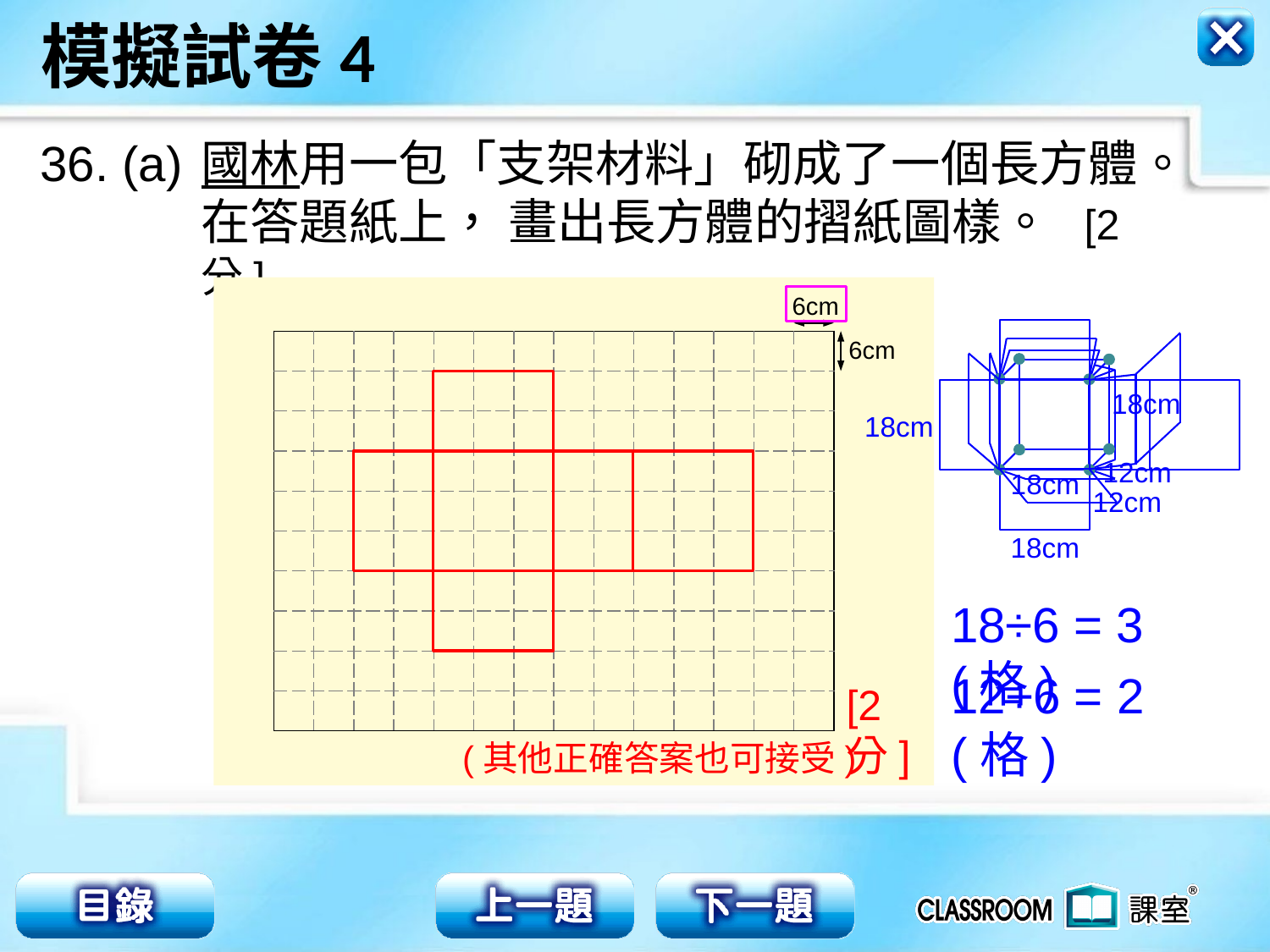

36. (a)
國林用一包「支架材料」砌成了一個長方體。在答題紙上， 畫出長方體的摺紙圖樣。  [2分]

6cm
6cm

|  |  |  |  |  |  |  |  |  |  |  |  |  |  |
| --- | --- | --- | --- | --- | --- | --- | --- | --- | --- | --- | --- | --- | --- |
|  |  |  |  |  |  |  |  |  |  |  |  |  |  |
|  |  |  |  |  |  |  |  |  |  |  |  |  |  |
|  |  |  |  |  |  |  |  |  |  |  |  |  |  |
|  |  |  |  |  |  |  |  |  |  |  |  |  |  |
|  |  |  |  |  |  |  |  |  |  |  |  |  |  |
|  |  |  |  |  |  |  |  |  |  |  |  |  |  |
|  |  |  |  |  |  |  |  |  |  |  |  |  |  |
|  |  |  |  |  |  |  |  |  |  |  |  |  |  |
|  |  |  |  |  |  |  |  |  |  |  |  |  |  |

18cm
18cm
12cm
18cm
12cm
18cm
18÷6 = 3(格)
12÷6 = 2(格)
[2分]
(其他正確答案也可接受)